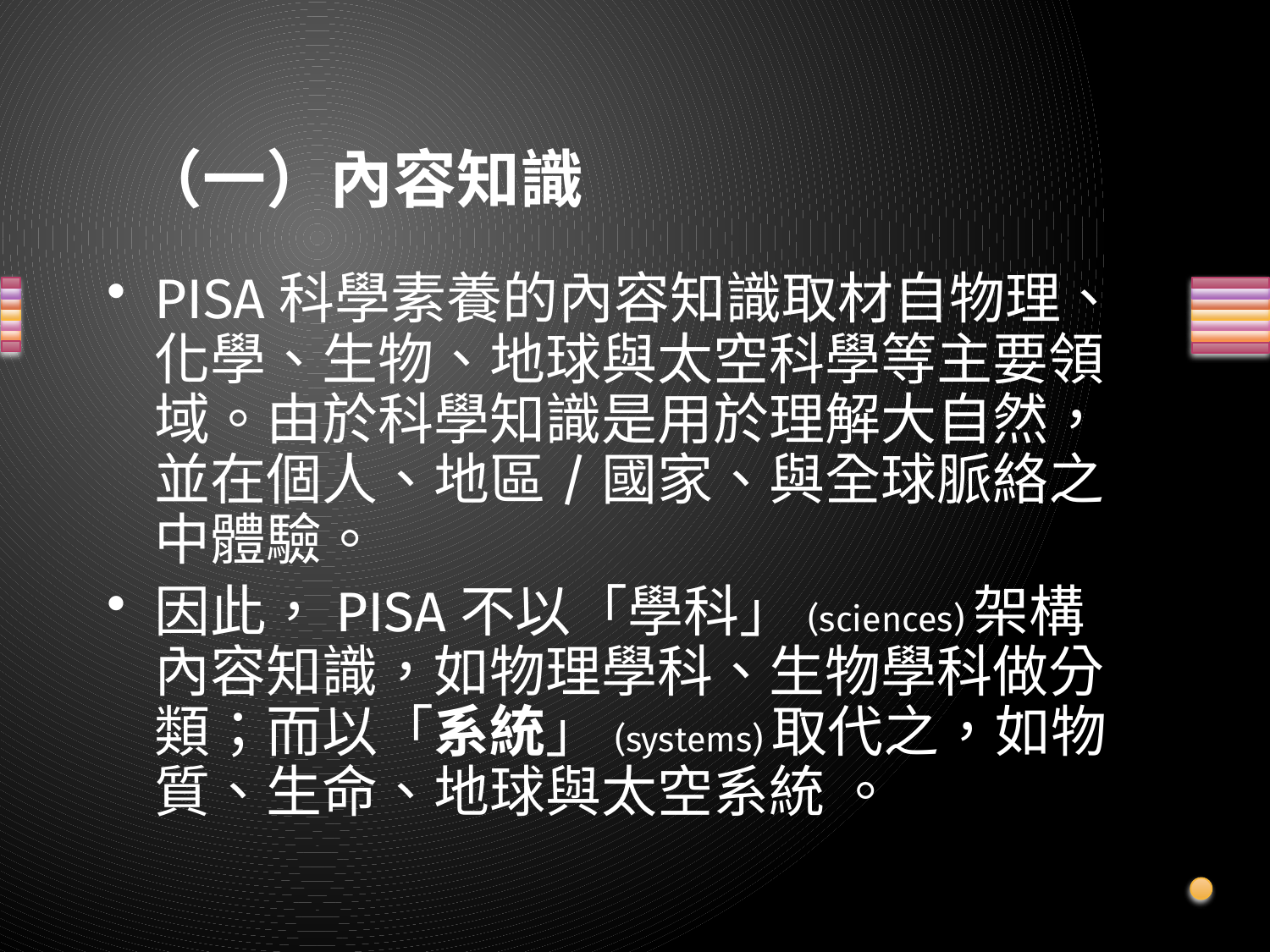

# （一）內容知識
PISA科學素養的內容知識取材自物理、化學、生物、地球與太空科學等主要領域。由於科學知識是用於理解大自然，並在個人、地區/國家、與全球脈絡之中體驗。
因此，PISA不以「學科」(sciences)架構內容知識，如物理學科、生物學科做分類；而以「系統」(systems)取代之，如物質、生命、地球與太空系統 。